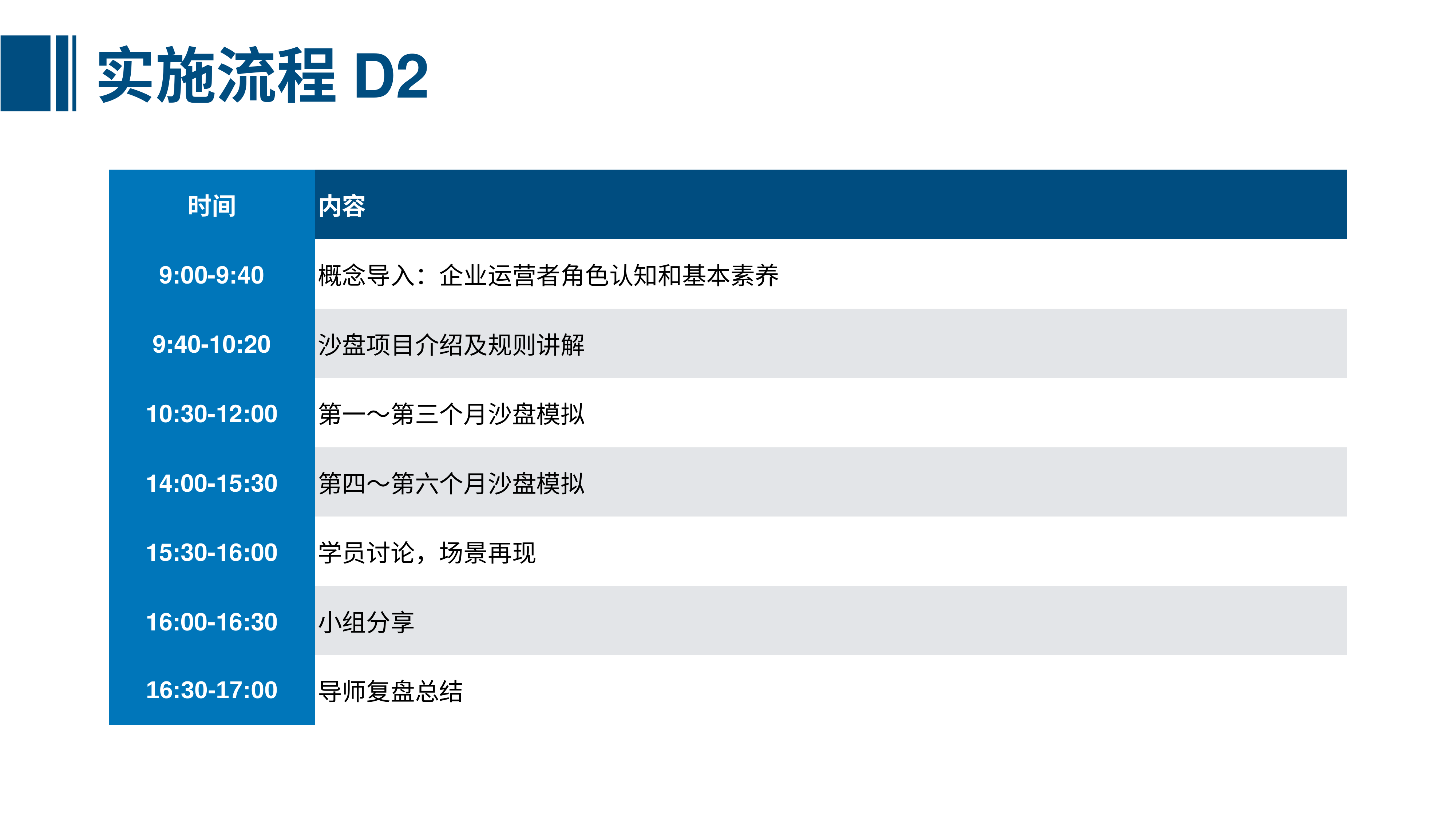

实施流程D2

| 时间 | 内容 |
| --- | --- |
| 9:00-9:40 | 概念导入：企业运营者角色认知和基本素养 |
| 9:40-10:20 | 沙盘项目介绍及规则讲解 |
| 10:30-12:00 | 第一～第三个月沙盘模拟 |
| 14:00-15:30 | 第四～第六个月沙盘模拟 |
| 15:30-16:00 | 学员讨论，场景再现 |
| 16:00-16:30 | 小组分享 |
| 16:30-17:00 | 导师复盘总结 |